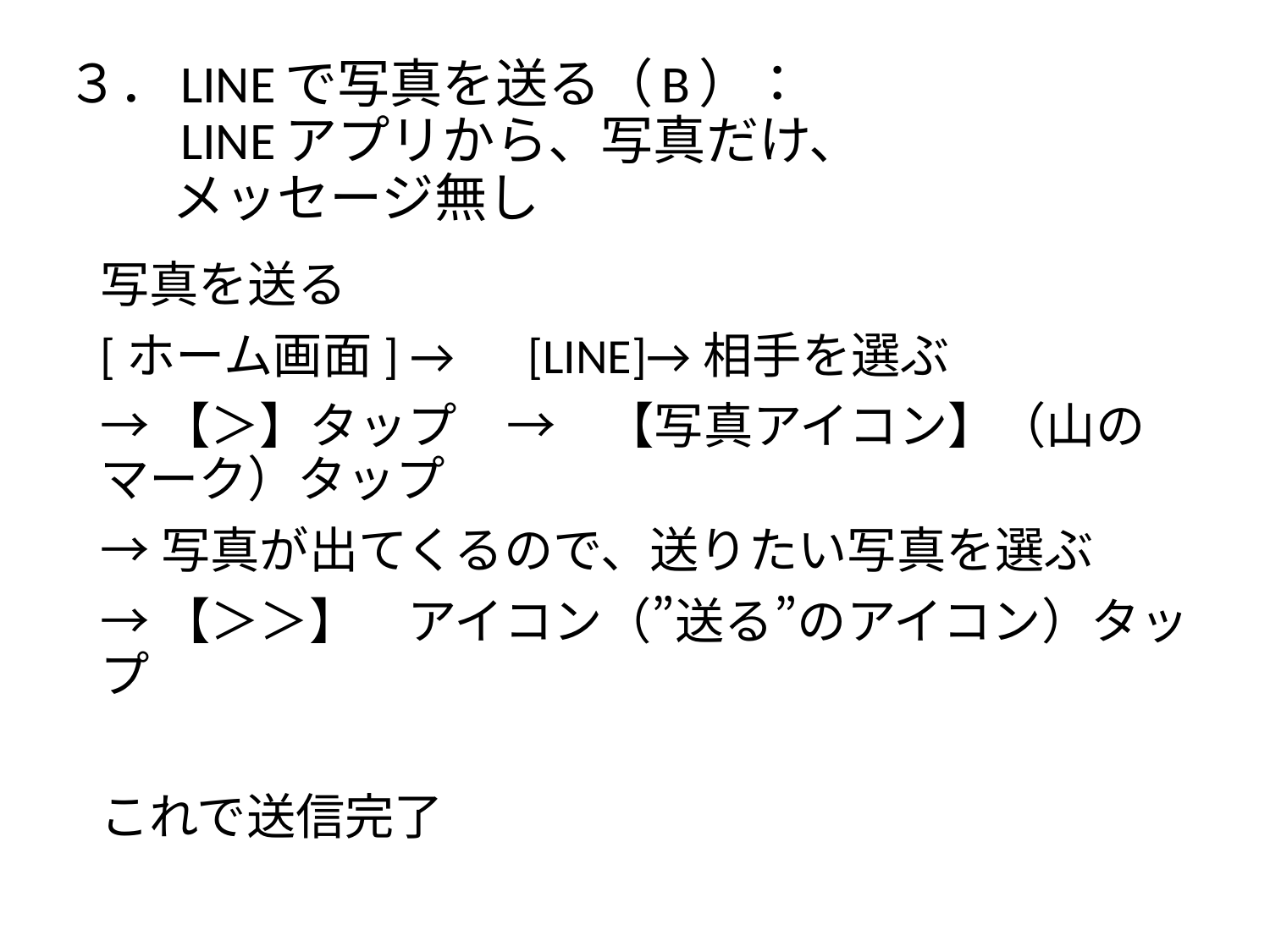

# ３．LINEで写真を送る（B）： 　　LINEアプリから、写真だけ、 　　メッセージ無し
写真を送る
[ホーム画面] →　[LINE]→相手を選ぶ
→【＞】タップ　→　【写真アイコン】（山のマーク）タップ
→写真が出てくるので、送りたい写真を選ぶ
→【＞＞】　アイコン（”送る”のアイコン）タップ

これで送信完了